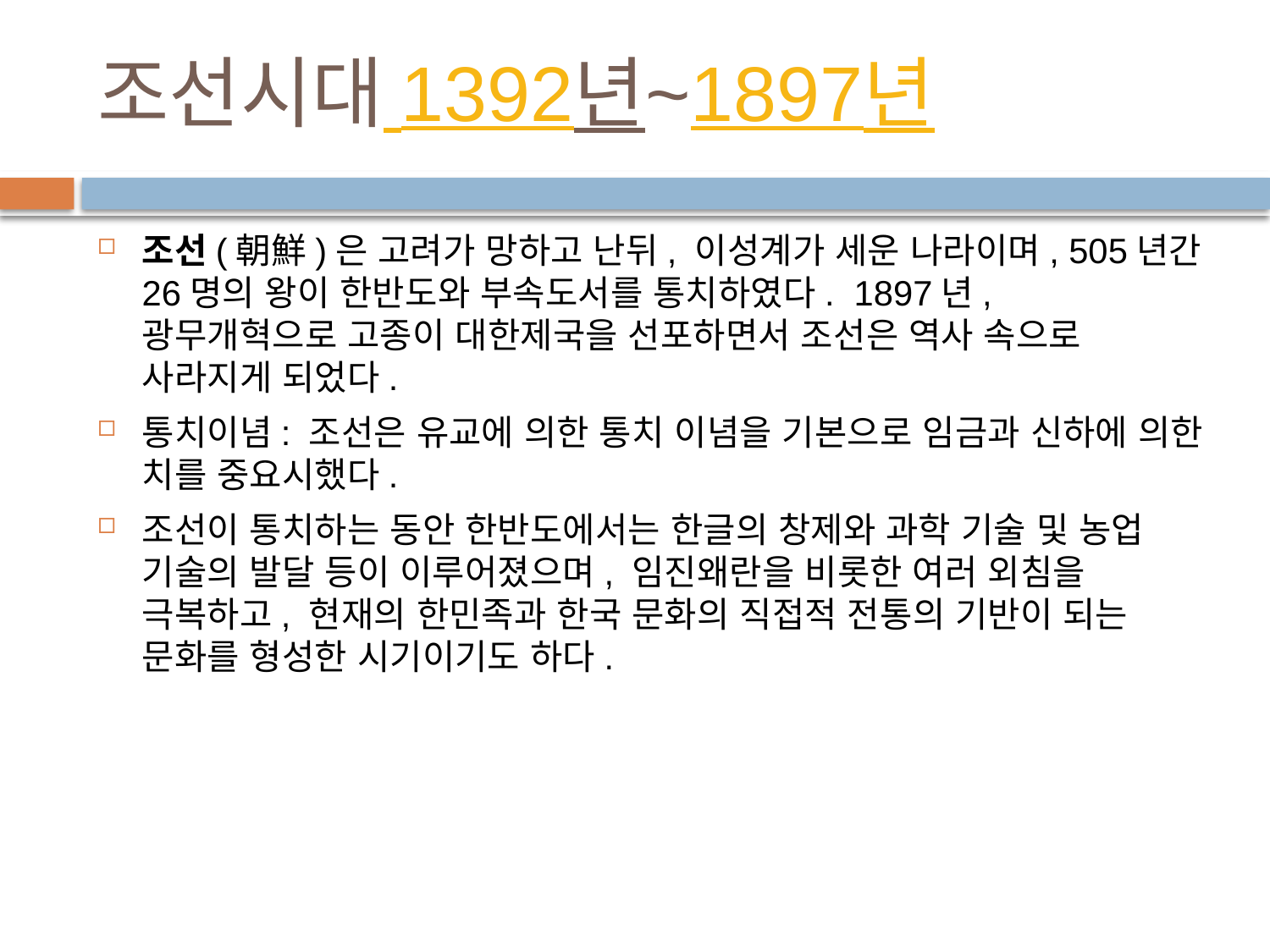

# 조선시대 1392년~1897년
조선(朝鮮)은 고려가 망하고 난뒤, 이성계가 세운 나라이며, 505년간 26명의 왕이 한반도와 부속도서를 통치하였다.  1897년, 광무개혁으로 고종이 대한제국을 선포하면서 조선은 역사 속으로 사라지게 되었다.
통치이념: 조선은 유교에 의한 통치 이념을 기본으로 임금과 신하에 의한 치를 중요시했다.
조선이 통치하는 동안 한반도에서는 한글의 창제와 과학 기술 및 농업 기술의 발달 등이 이루어졌으며, 임진왜란을 비롯한 여러 외침을 극복하고, 현재의 한민족과 한국 문화의 직접적 전통의 기반이 되는 문화를 형성한 시기이기도 하다.